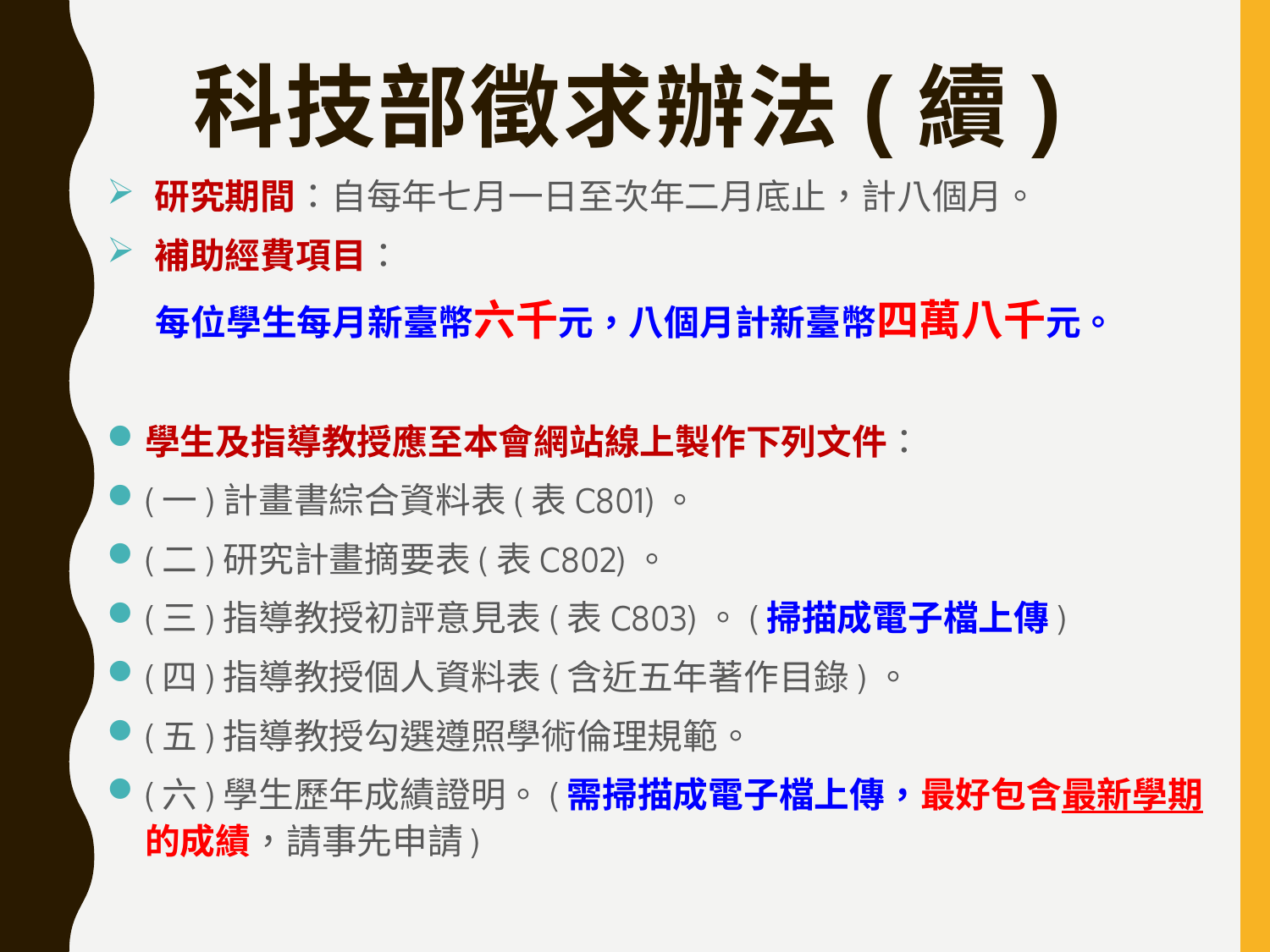

# 科技部徵求辦法(續)
研究期間：自每年七月一日至次年二月底止，計八個月。
補助經費項目：
     每位學生每月新臺幣六千元，八個月計新臺幣四萬八千元。

學生及指導教授應至本會網站線上製作下列文件：
(一)計畫書綜合資料表(表C801)。
(二)研究計畫摘要表(表C802)。
(三)指導教授初評意見表(表C803)。(掃描成電子檔上傳)
(四)指導教授個人資料表(含近五年著作目錄)。
(五)指導教授勾選遵照學術倫理規範。
(六)學生歷年成績證明。(需掃描成電子檔上傳，最好包含最新學期的成績，請事先申請)